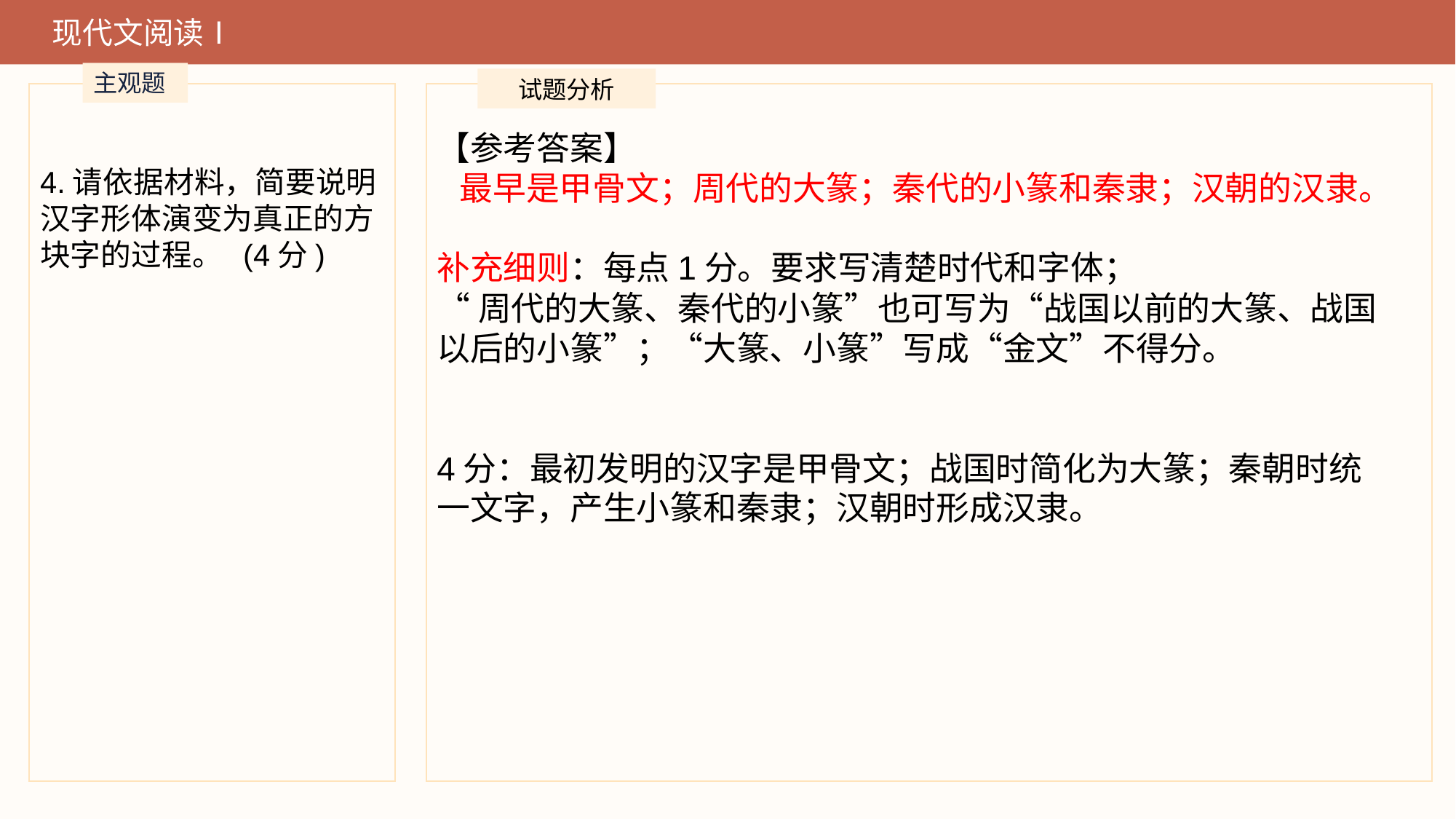

现代文阅读Ⅰ
主观题
试题分析

【参考答案】
  最早是甲骨文；周代的大篆；秦代的小篆和秦隶；汉朝的汉隶。

补充细则：每点1分。要求写清楚时代和字体；
“周代的大篆、秦代的小篆”也可写为“战国以前的大篆、战国以后的小篆”；“大篆、小篆”写成“金文”不得分。

4分：最初发明的汉字是甲骨文；战国时简化为大篆；秦朝时统一文字，产生小篆和秦隶；汉朝时形成汉隶。
4.请依据材料，简要说明汉字形体演变为真正的方块字的过程。  (4分)